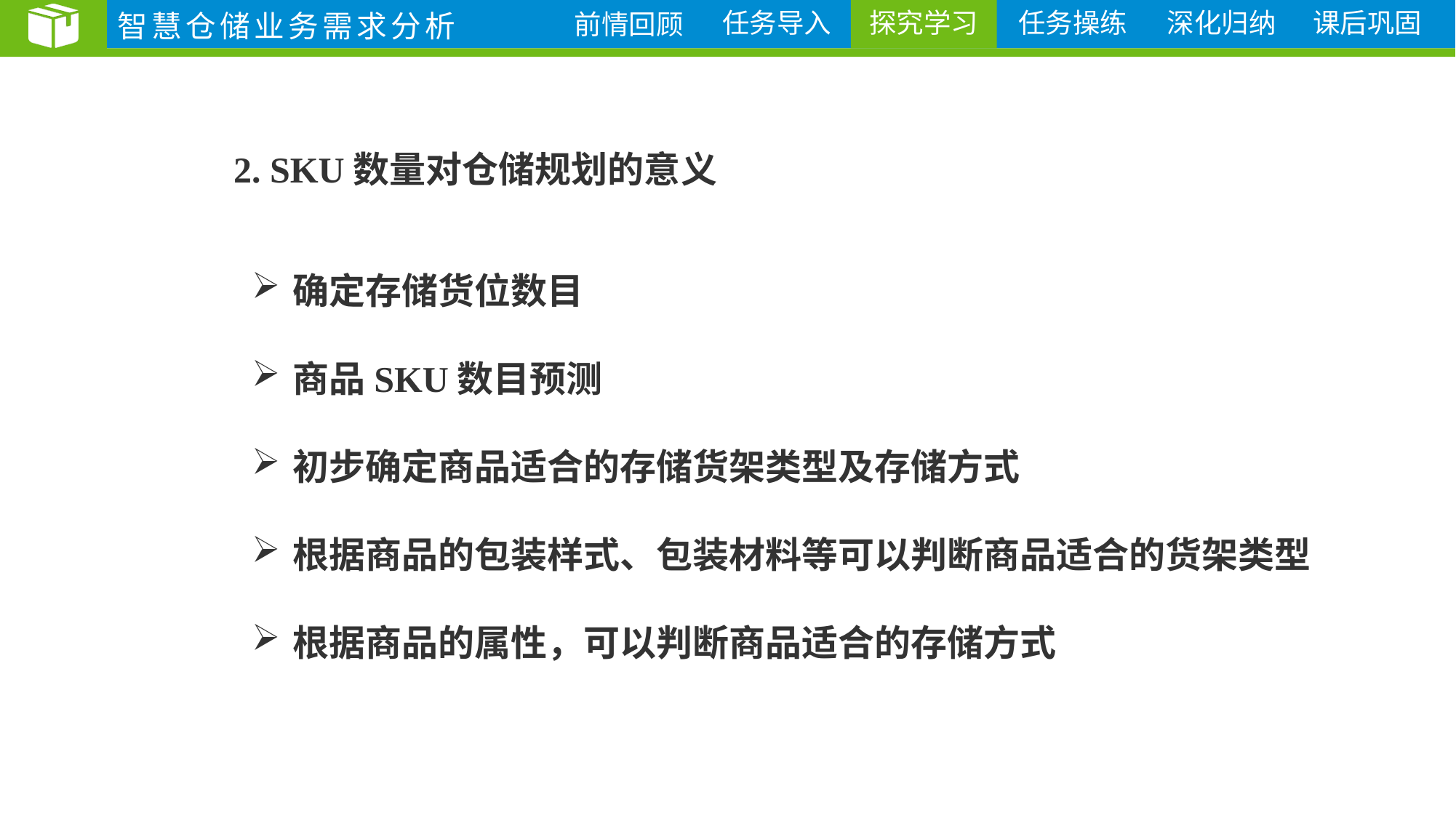

2. SKU数量对仓储规划的意义

确定存储货位数目
商品SKU数目预测
初步确定商品适合的存储货架类型及存储方式
根据商品的包装样式、包装材料等可以判断商品适合的货架类型
根据商品的属性，可以判断商品适合的存储方式